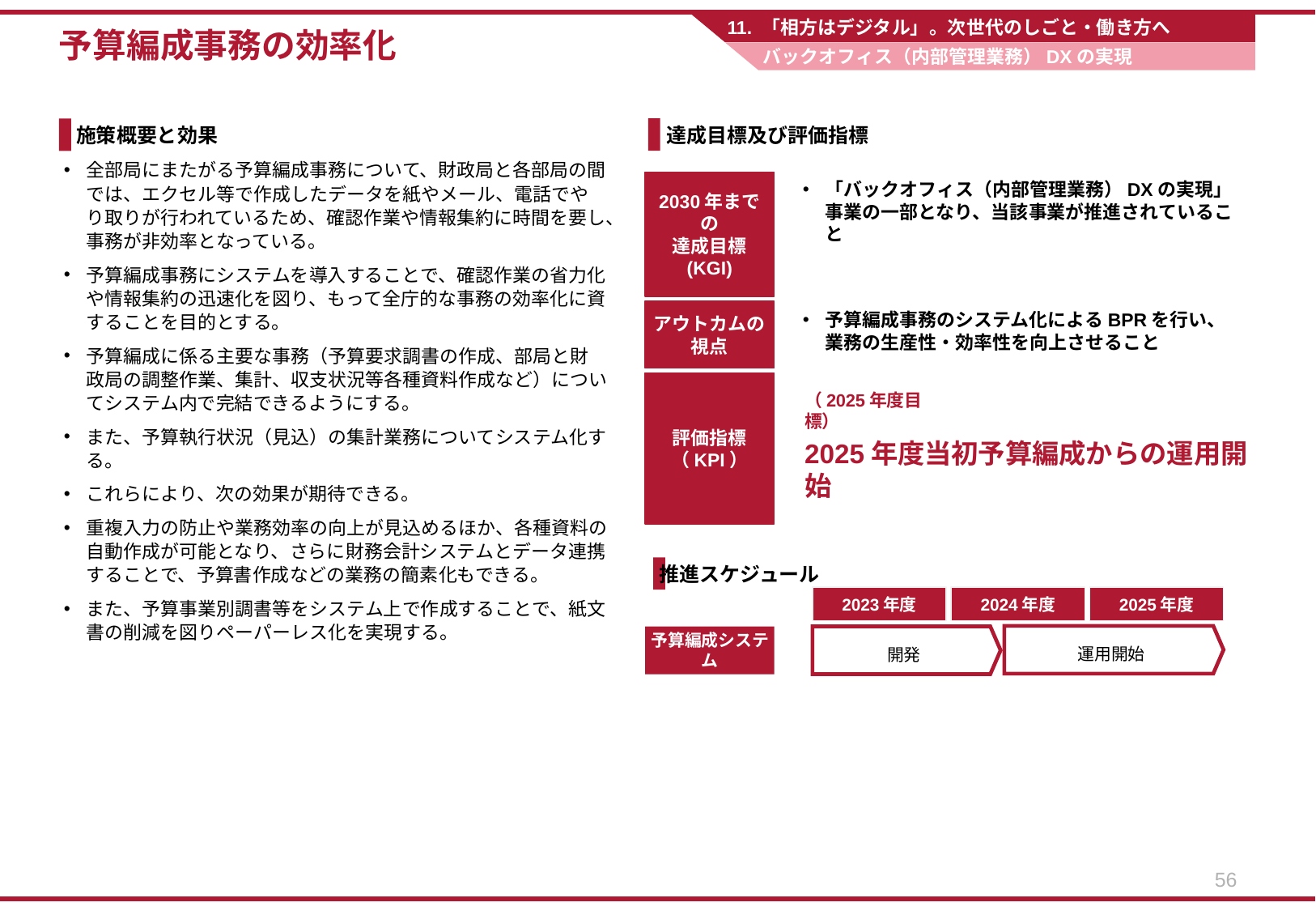

11. 「相方はデジタル」。次世代のしごと・働き方へ
予算編成事務の効率化
バックオフィス（内部管理業務）DXの実現​

達成目標及び評価指標

施策概要と効果
全部局にまたがる予算編成事務について、財政局と各部局の間では、エクセル等で作成したデータを紙やメール、電話でやり取りが行われているため、確認作業や情報集約に時間を要し、事務が非効率となっている。​
予算編成事務にシステムを導入することで、確認作業の省力化や情報集約の迅速化を図り、もって全庁的な事務の効率化に資することを目的とする。​
予算編成に係る主要な事務（予算要求調書の作成、部局と財政局の調整作業、集計、収支状況等各種資料作成など）についてシステム内で完結できるようにする。
また、予算執行状況（見込）の集計業務についてシステム化する。
これらにより、次の効果が期待できる。
重複入力の防止や業務効率の向上が見込めるほか、各種資料の自動作成が可能となり、さらに財務会計システムとデータ連携することで、予算書作成などの業務の簡素化もできる。
また、予算事業別調書等をシステム上で作成することで、紙文書の削減を図りペーパーレス化を実現する。​
2030年までの
達成目標
(KGI)
「バックオフィス（内部管理業務）DXの実現」事業の一部となり、当該事業が推進されていること
アウトカムの
視点
予算編成事務のシステム化によるBPRを行い、業務の生産性・効率性を向上させること​
評価指標
（KPI）
（2025年度目標）
2025年度当初予算編成からの運用開始

推進スケジュール
2023年度
2024年度
2025年度
運用開始
予算編成システム​
開発
56